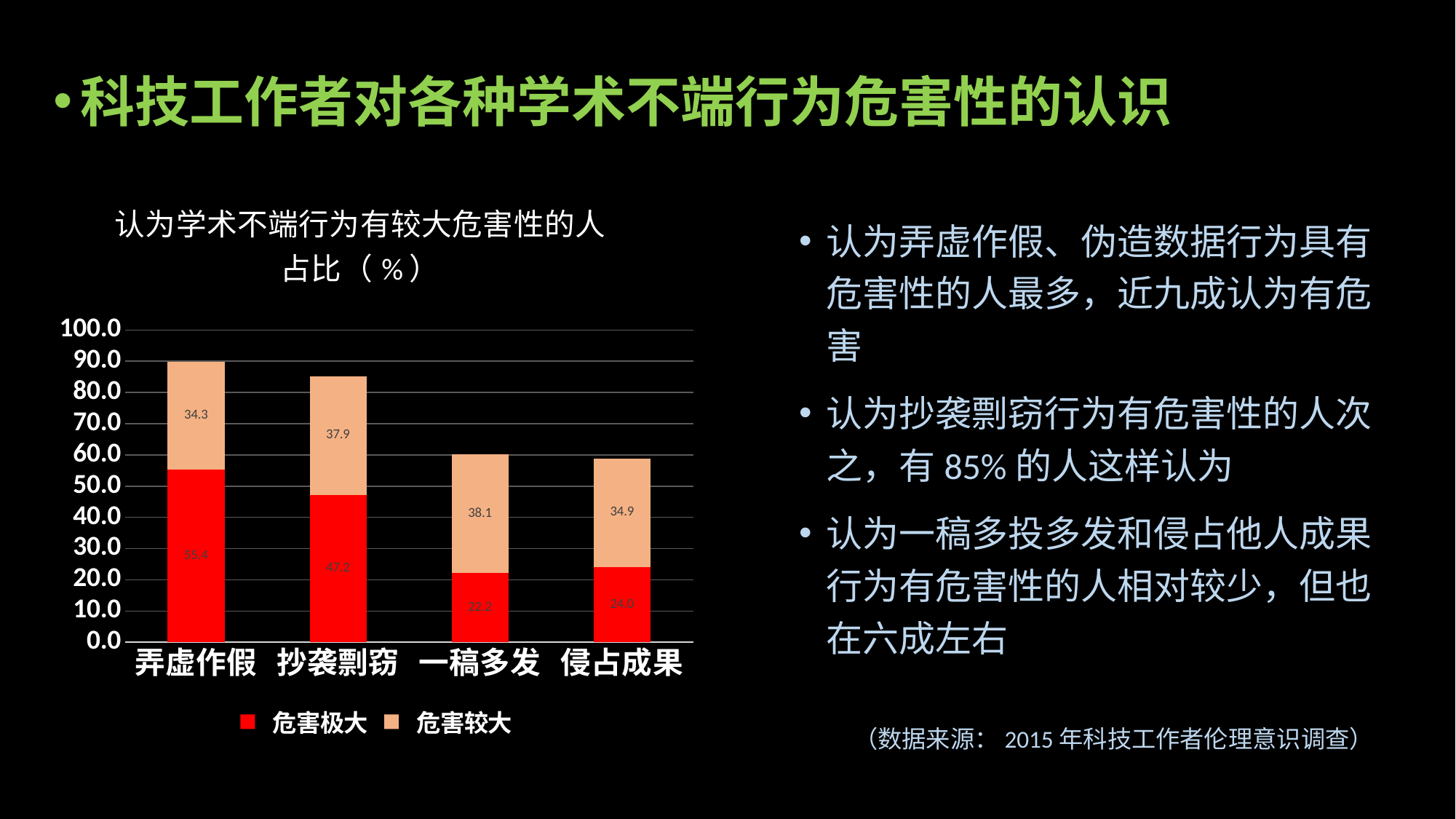

科技工作者对各种学术不端行为危害性的认识

### Chart: 认为学术不端行为有较大危害性的人占比（%）

| Category |  危害极大 |  危害较大 |
|---|---|---|
| 弄虚作假 | 55.40700626163479 | 34.28668133355898 |
| 抄袭剽窃 | 47.245959895084184 | 37.94737287418563 |
| 一稿多发 | 22.17520101565806 | 38.1464240372408 |
| 侵占成果 | 24.02267727195803 | 34.895921475715014 |
认为弄虚作假、伪造数据行为具有危害性的人最多，近九成认为有危害
认为抄袭剽窃行为有危害性的人次之，有85%的人这样认为
认为一稿多投多发和侵占他人成果行为有危害性的人相对较少，但也在六成左右

（数据来源：2015年科技工作者伦理意识调查）